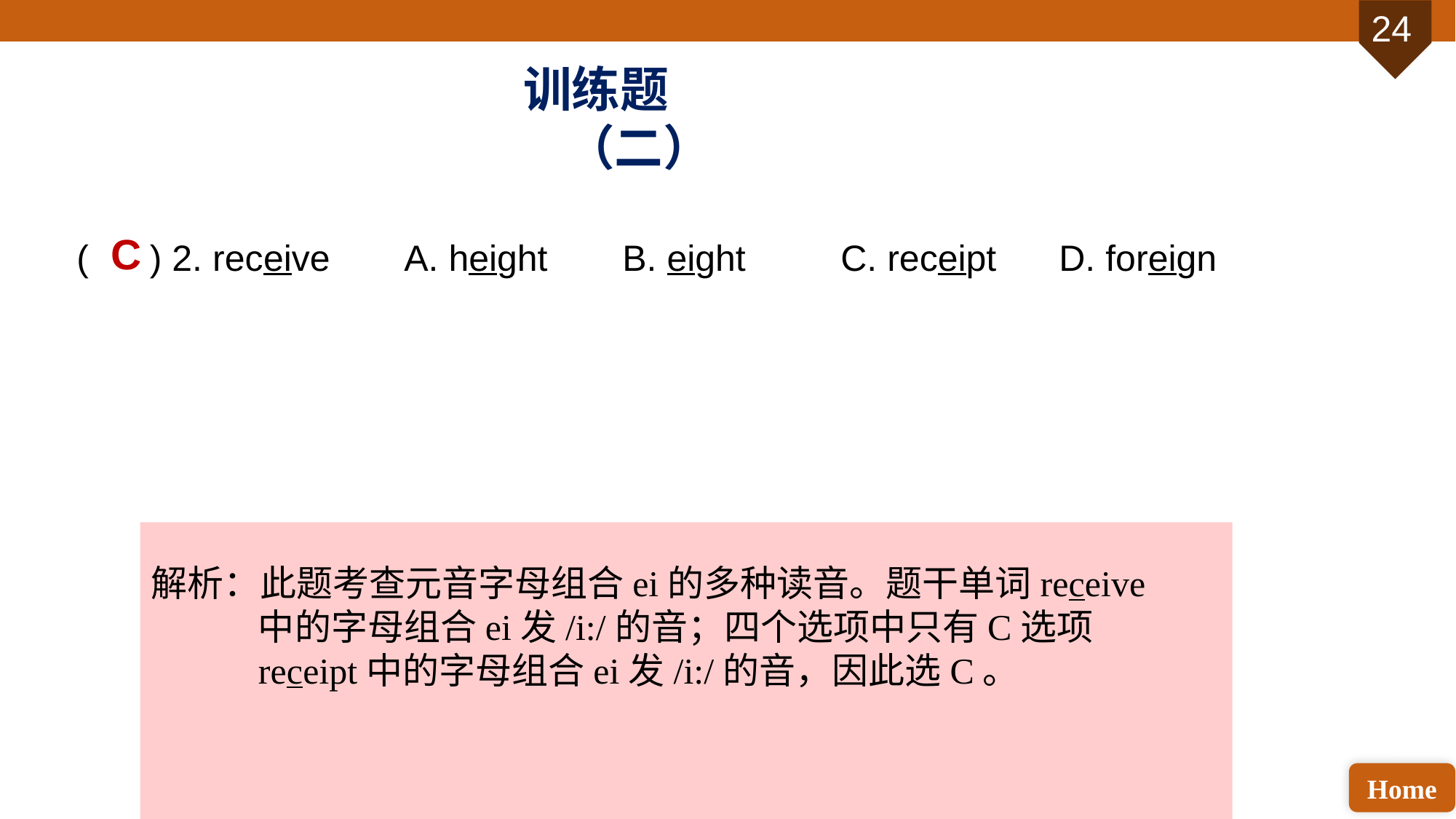

训练题（二）
(      ) 2. receive 	A. height 	B. eight 	C. receipt 	D. foreign
C

解析：此题考查元音字母组合ei的多种读音。题干单词receive中的字母组合ei发/i:/的音；四个选项中只有C选项receipt中的字母组合ei发/i:/的音，因此选C。